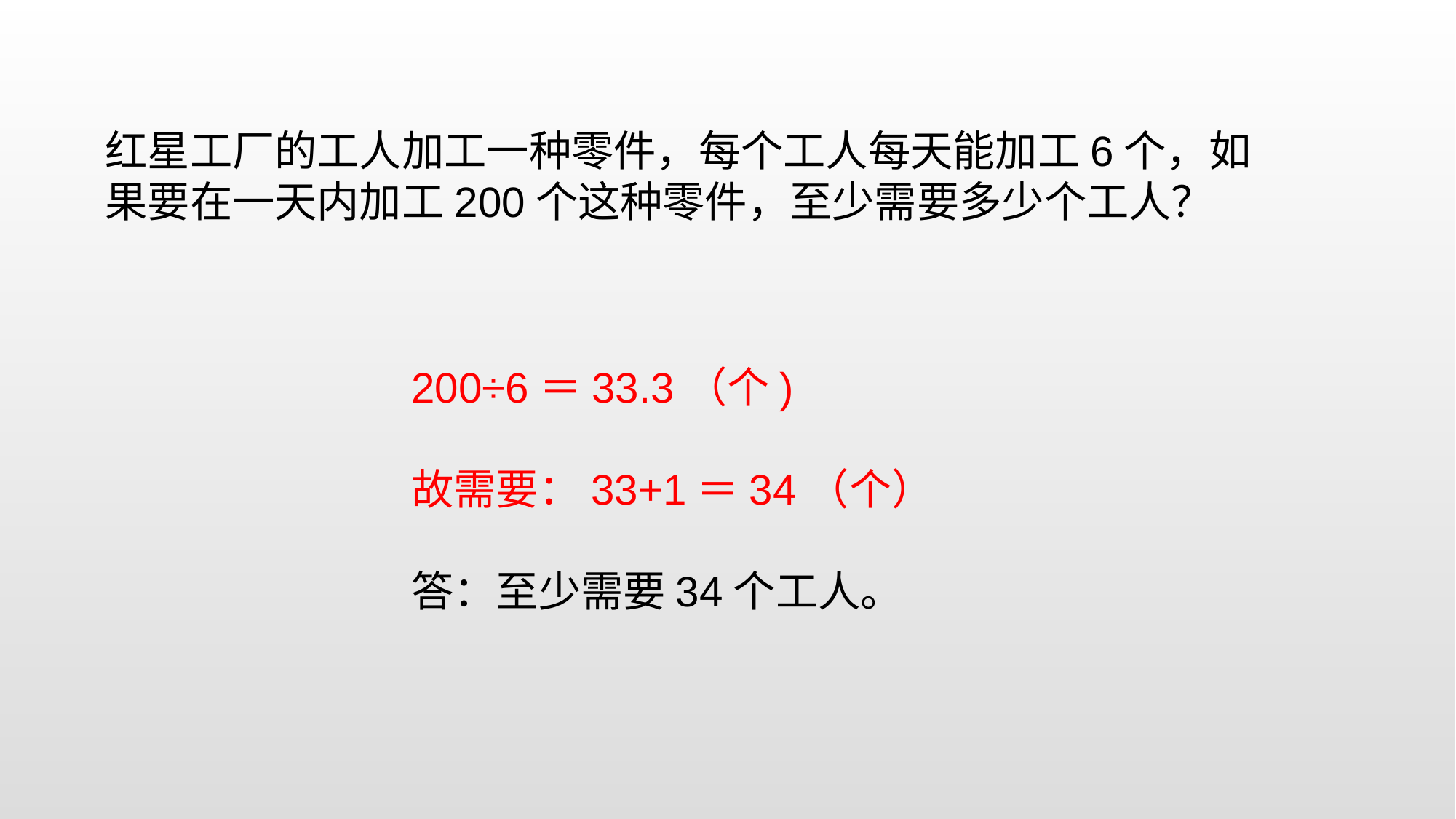

红星工厂的工人加工一种零件，每个工人每天能加工6个，如果要在一天内加工200个这种零件，至少需要多少个工人？
200÷6＝33.3（个)

故需要：33+1＝34（个）

答：至少需要34个工人。